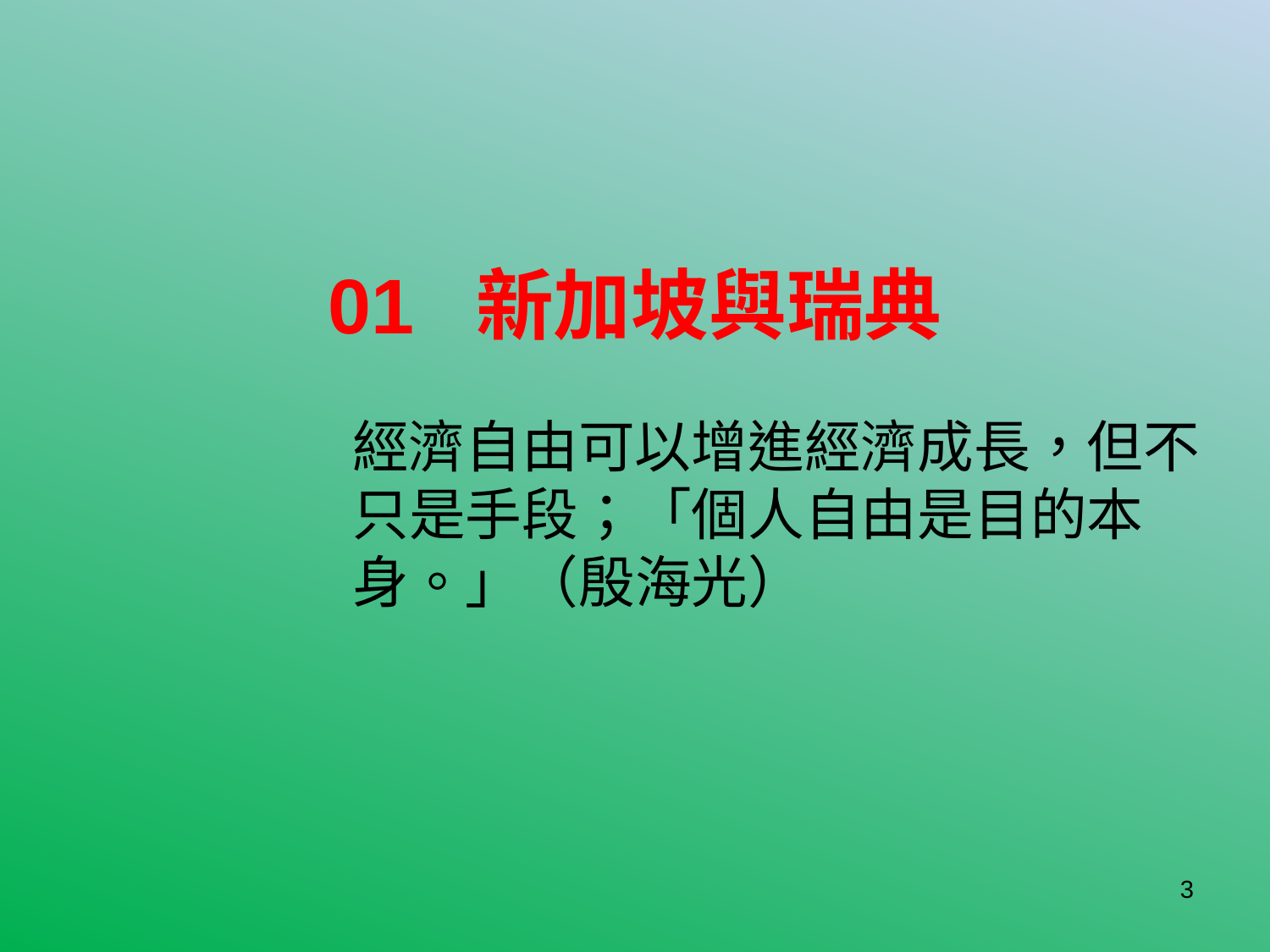

# 01  新加坡與瑞典
經濟自由可以增進經濟成長，但不只是手段；「個人自由是目的本身。」（殷海光）
3